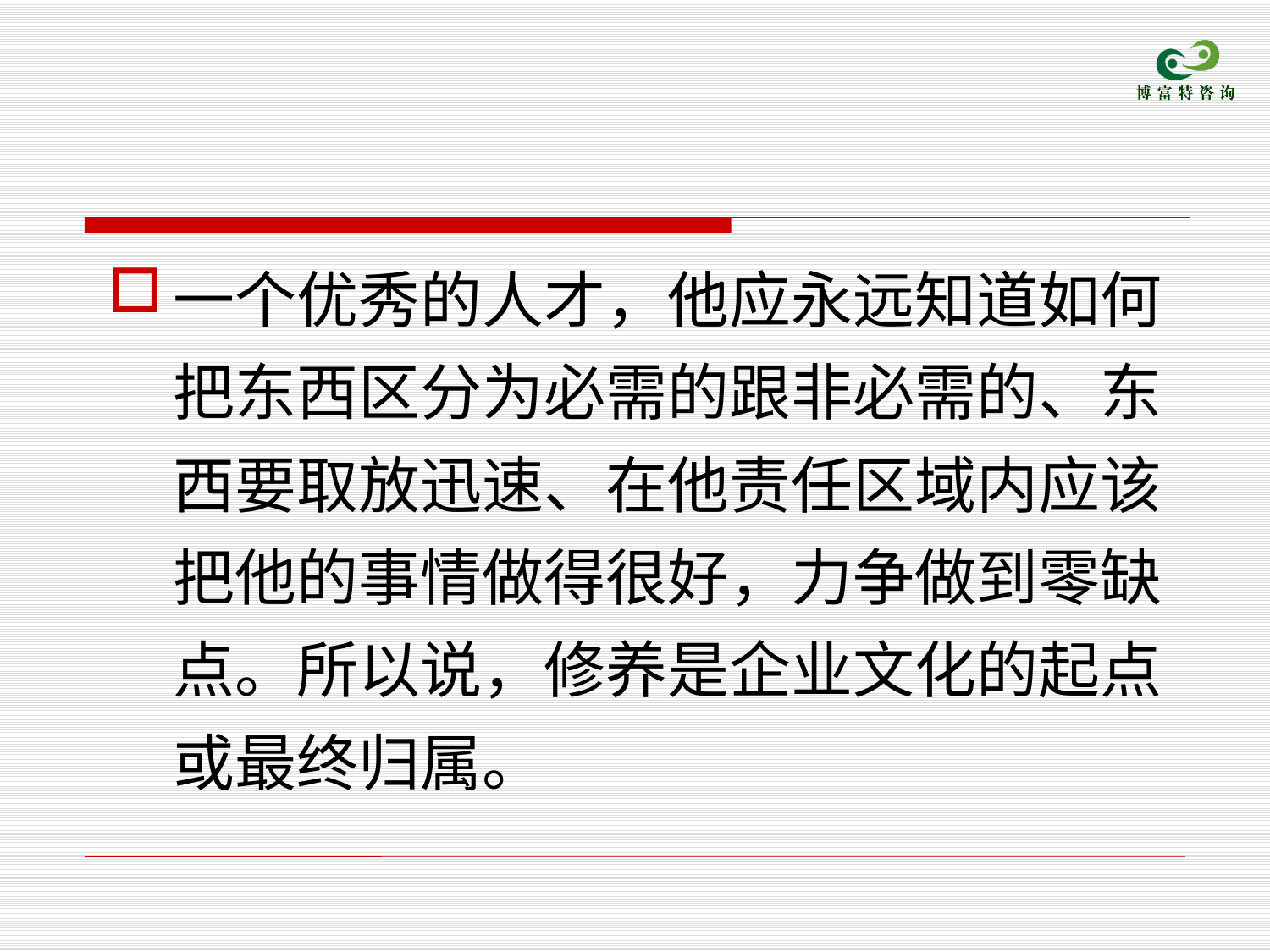

一个优秀的人才，他应永远知道如何把东西区分为必需的跟非必需的、东西要取放迅速、在他责任区域内应该把他的事情做得很好，力争做到零缺点。所以说，修养是企业文化的起点或最终归属。
270